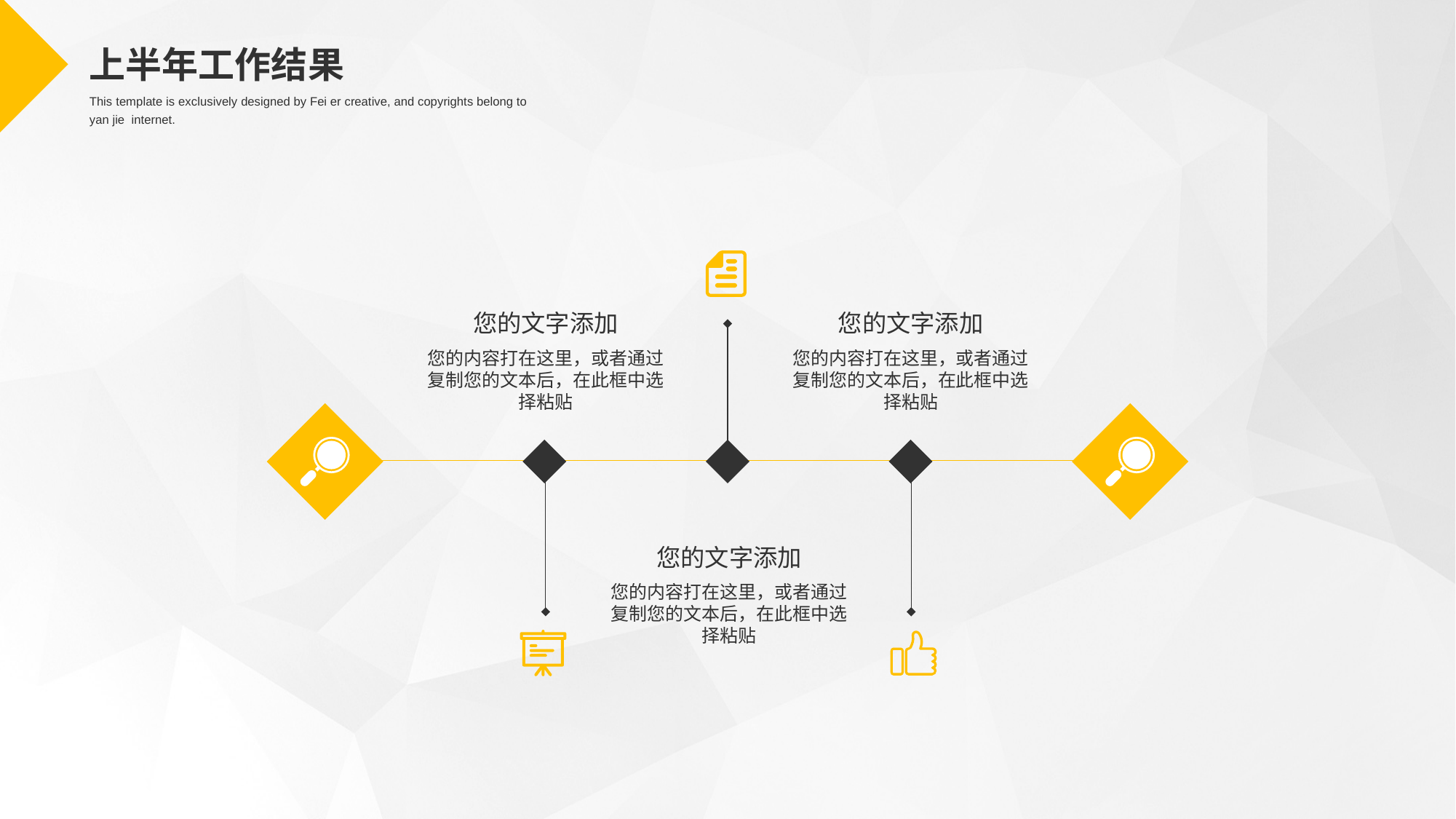

上半年工作结果
This template is exclusively designed by Fei er creative, and copyrights belong to yan jie  internet.

您的文字添加
您的内容打在这里，或者通过复制您的文本后，在此框中选择粘贴
您的文字添加
您的内容打在这里，或者通过复制您的文本后，在此框中选择粘贴

您的文字添加
您的内容打在这里，或者通过复制您的文本后，在此框中选择粘贴